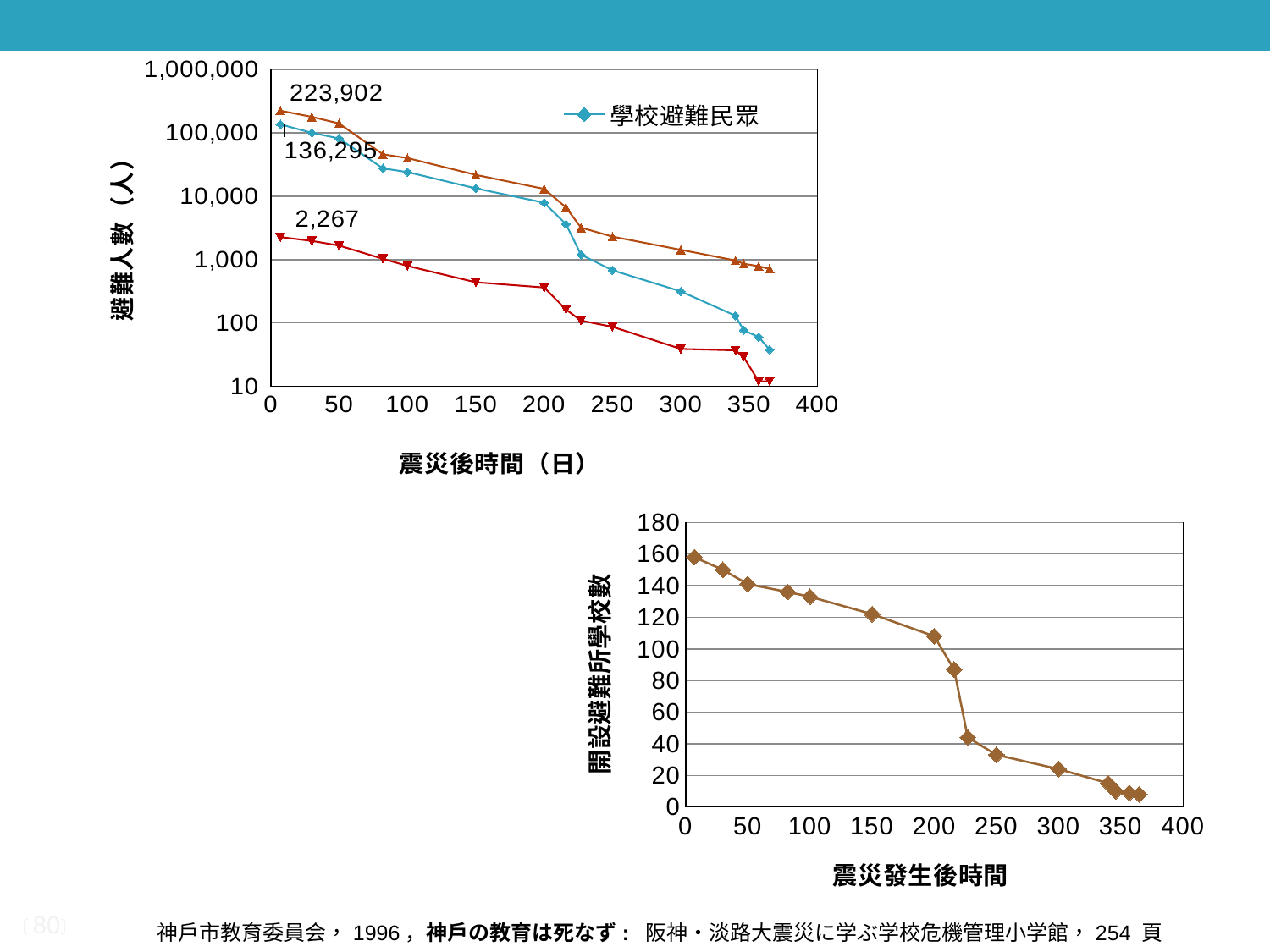

### Chart

| Category | 學校避難民眾 | 社教設施收容民眾 | 全市 |
|---|---|---|---|

### Chart

| Category | 學校數 |
|---|---|
神戶市教育委員会，1996，神戶の教育は死なず:  阪神・淡路大震災に学ぶ学校危機管理小学館，254 頁